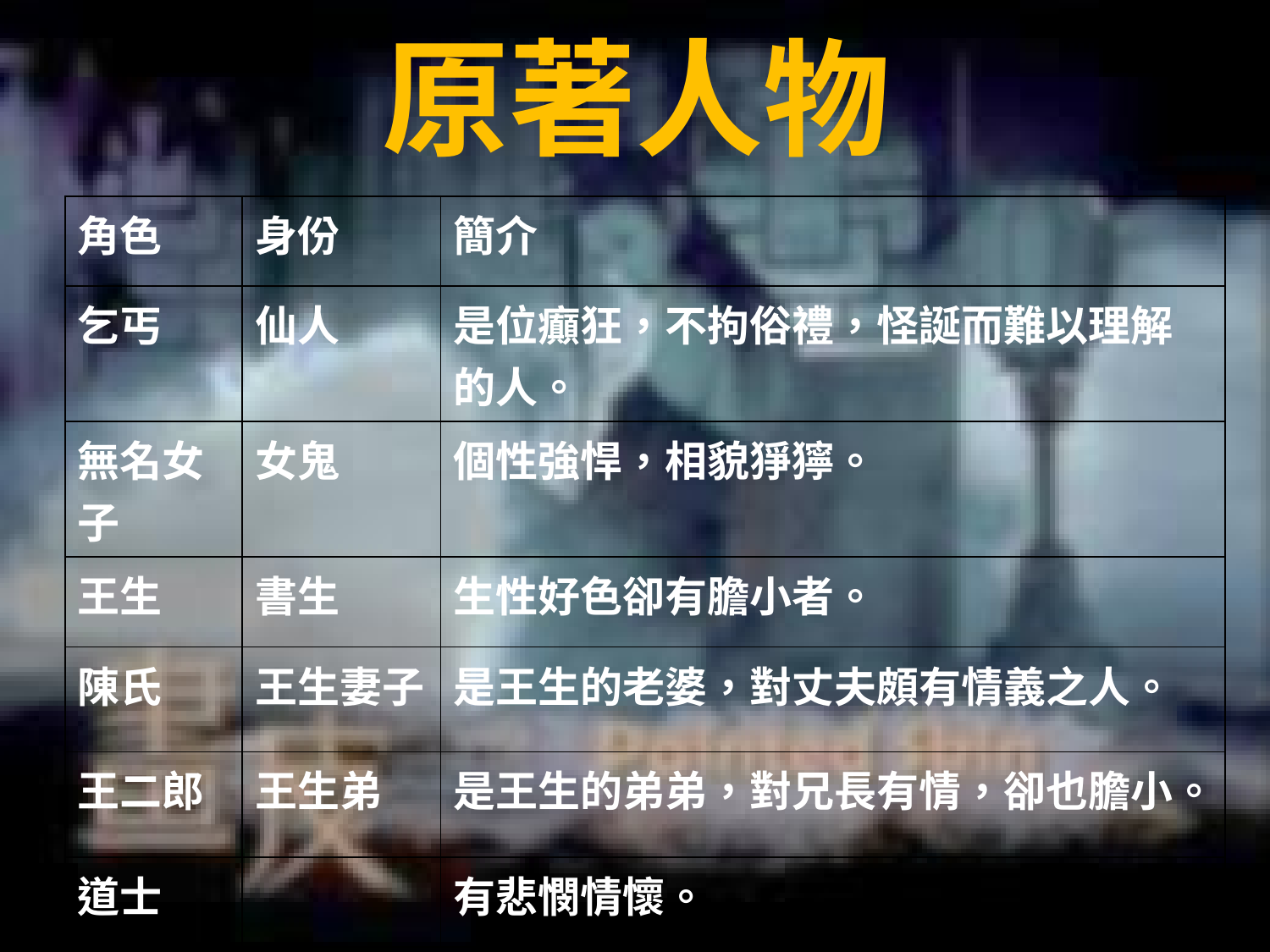

# 原著人物
| 角色 | 身份 | 簡介 |
| --- | --- | --- |
| 乞丐 | 仙人 | 是位癲狂，不拘俗禮，怪誕而難以理解的人。 |
| 無名女子 | 女鬼 | 個性強悍，相貌猙獰。 |
| 王生 | 書生 | 生性好色卻有膽小者。 |
| 陳氏 | 王生妻子 | 是王生的老婆，對丈夫頗有情義之人。 |
| 王二郎 | 王生弟 | 是王生的弟弟，對兄長有情，卻也膽小。 |
| 道士 |  | 有悲憫情懷。 |